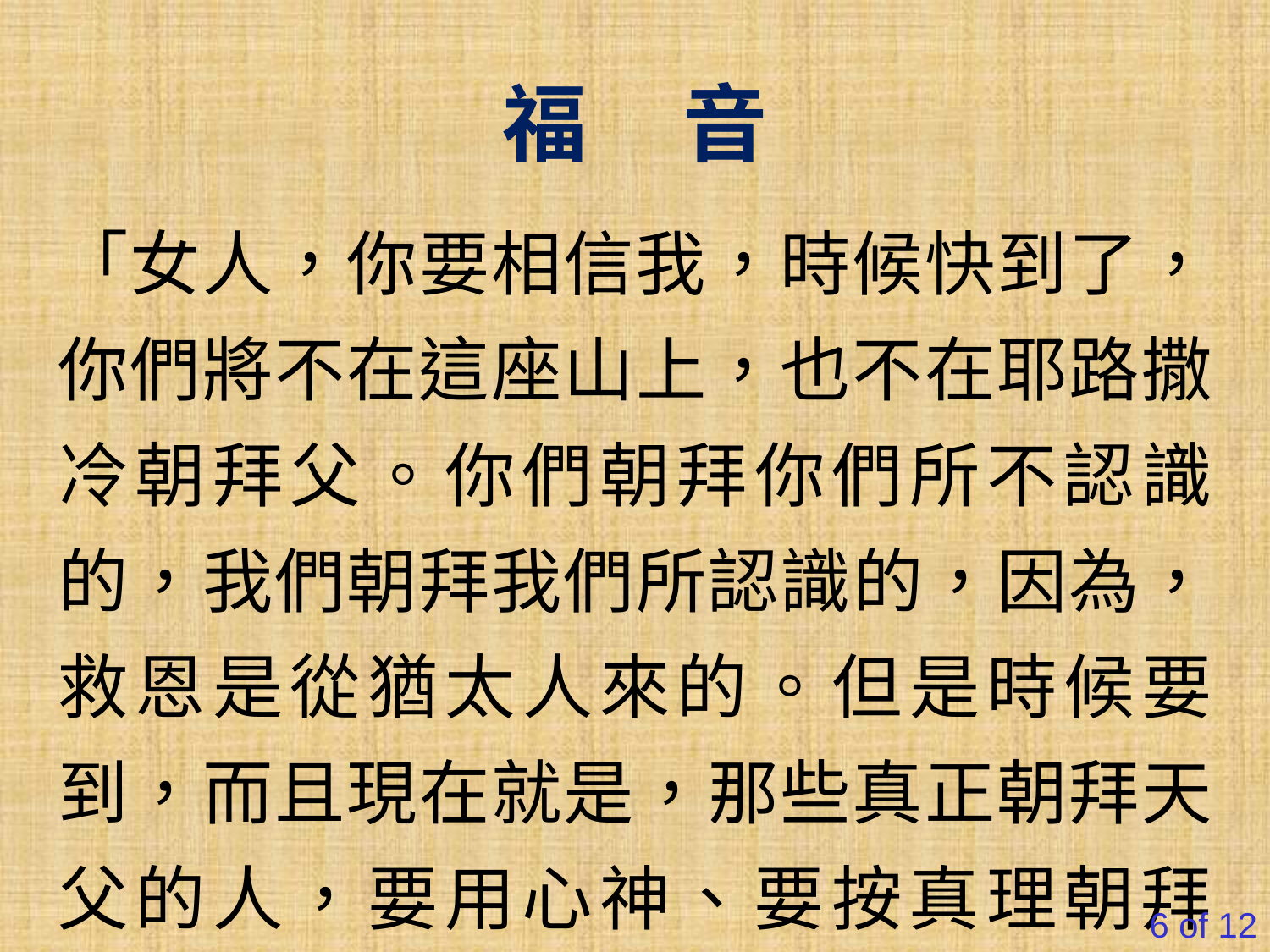

福     音

「女人，你要相信我，時候快到了，你們將不在這座山上，也不在耶路撒冷朝拜父。你們朝拜你們所不認識的，我們朝拜我們所認識的，因為，救恩是從猶太人來的。但是時候要到，而且現在就是，那些真正朝拜天父的人，要用心神、要按真理朝拜祂，因為，
6 of 12